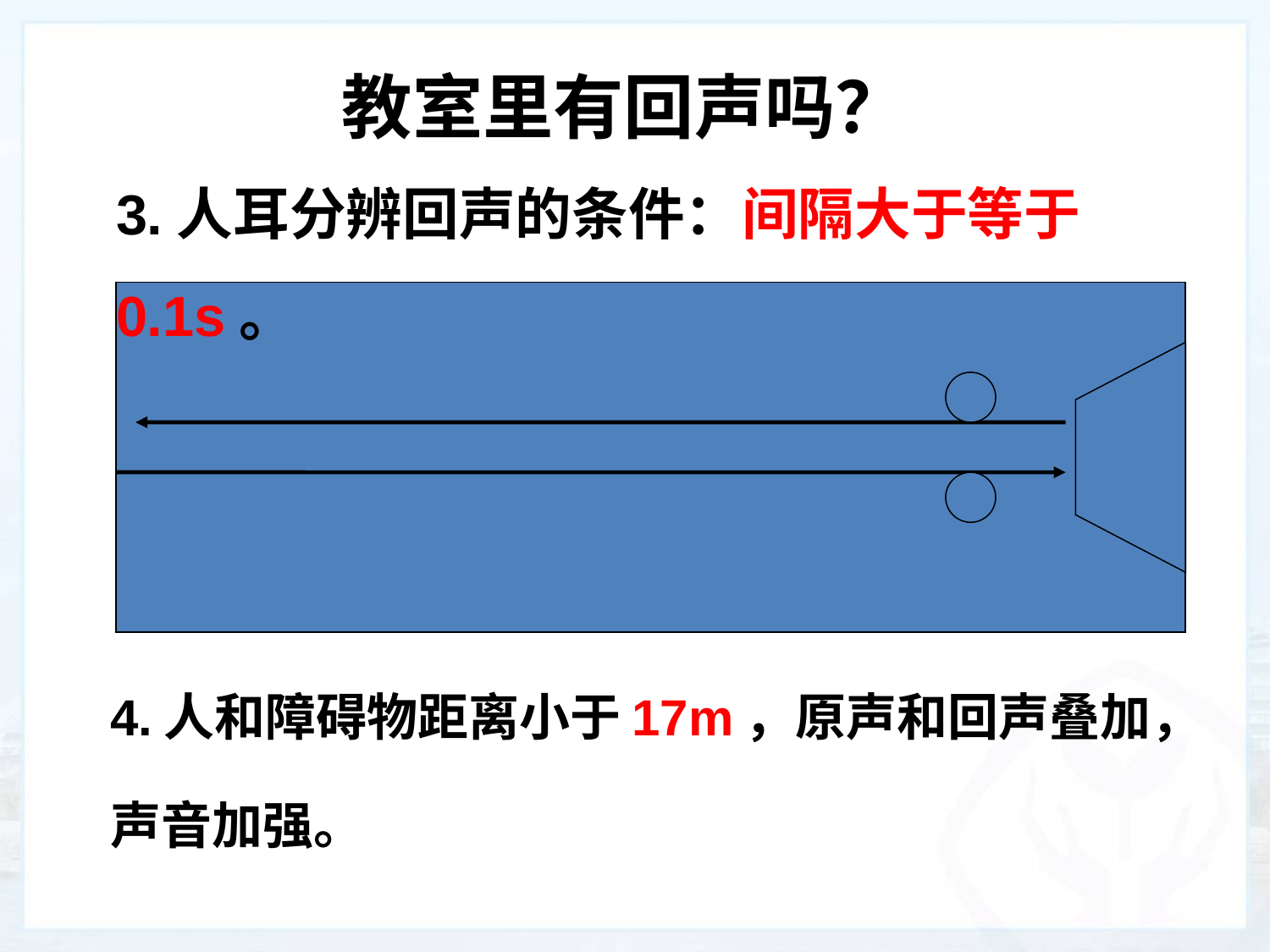

教室里有回声吗？
3.人耳分辨回声的条件：间隔大于等于0.1s。

4.人和障碍物距离小于17m，原声和回声叠加，
声音加强。